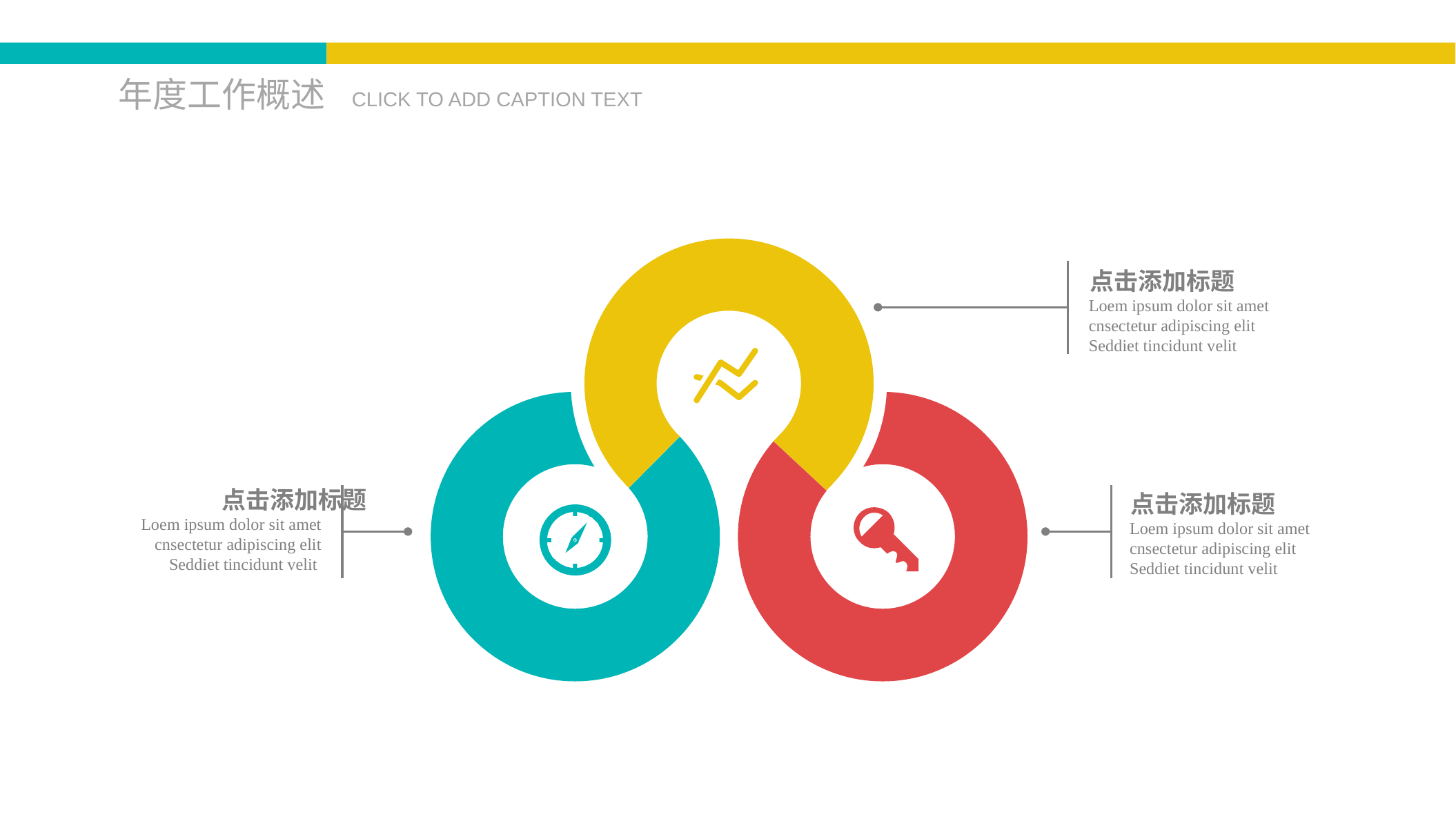

年度工作概述
CLICK TO ADD CAPTION TEXT

点击添加标题

Loem ipsum dolor sit amet cnsectetur adipiscing elit Seddiet tincidunt velit

点击添加标题
点击添加标题

Loem ipsum dolor sit amet cnsectetur adipiscing elit Seddiet tincidunt velit
Loem ipsum dolor sit amet cnsectetur adipiscing elit Seddiet tincidunt velit